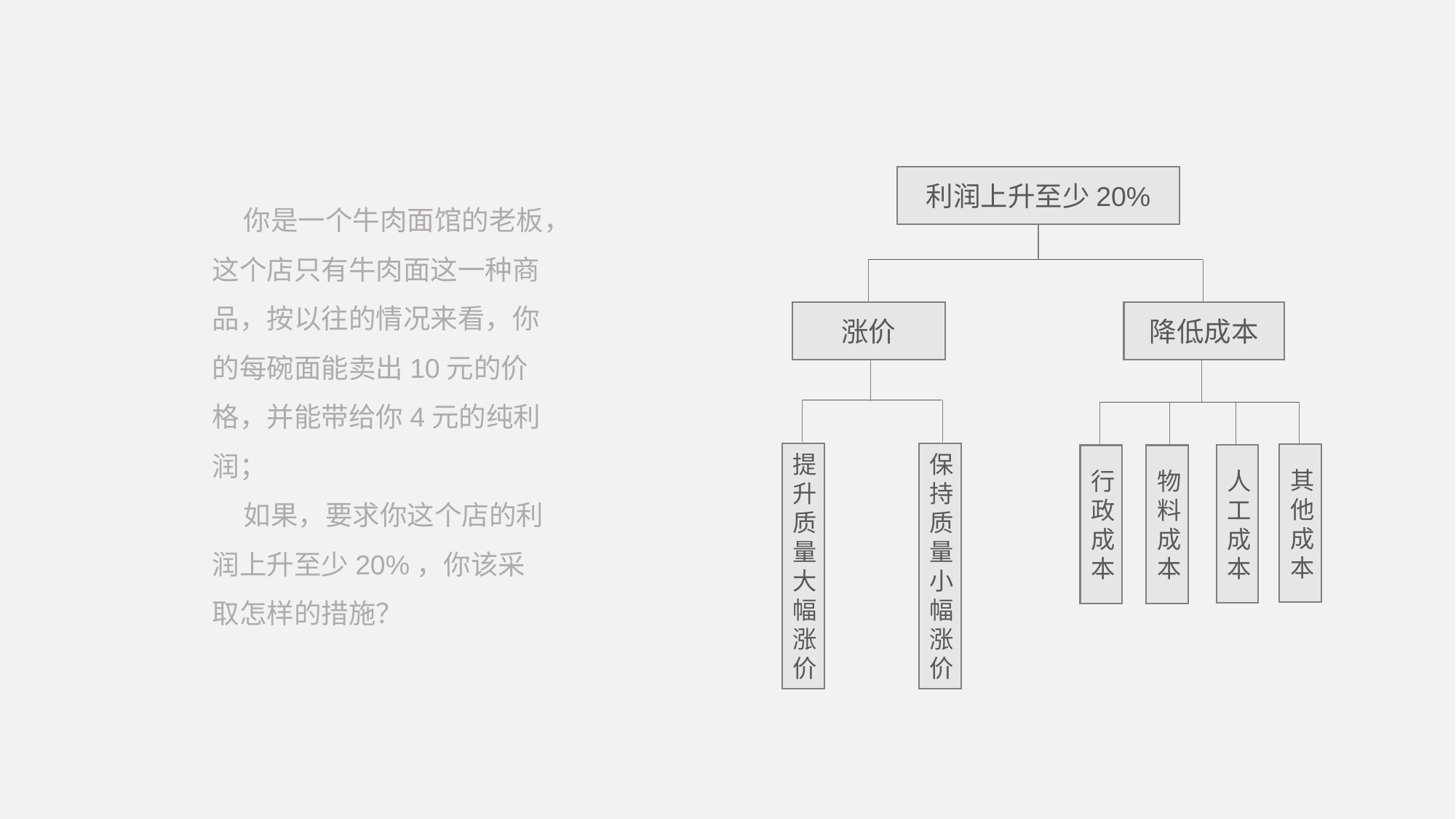

利润上升至少20%
    你是一个牛肉面馆的老板，这个店只有牛肉面这一种商品，按以往的情况来看，你的每碗面能卖出10元的价格，并能带给你4元的纯利润；
    如果，要求你这个店的利润上升至少20%，你该采取怎样的措施？
降低成本
涨价
保持质量小幅涨价
提升质量大幅涨价
其他成本
人工成本
物料成本
行政成本